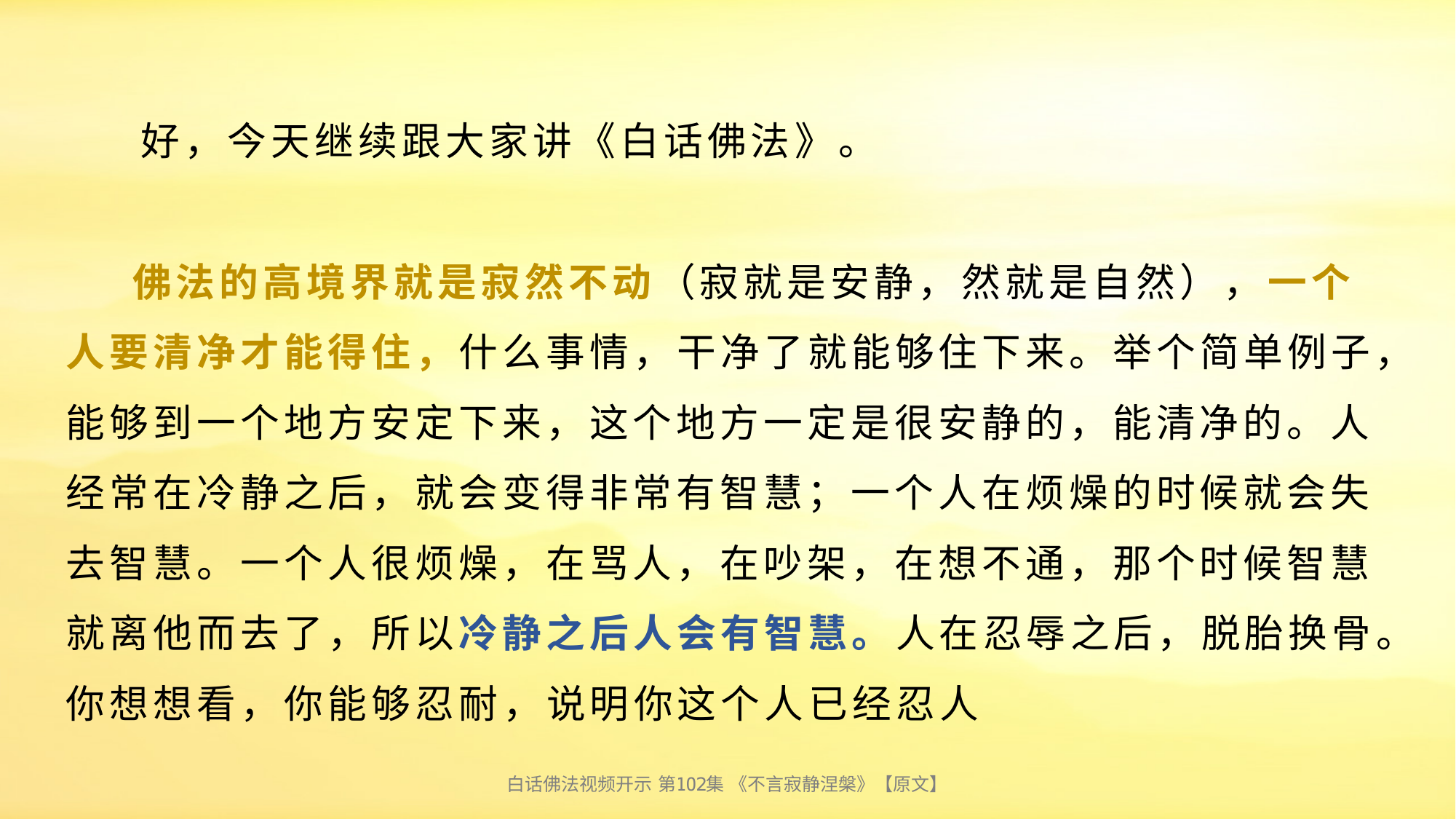

# 好，今天继续跟大家讲《白话佛法》。 佛法的高境界就是寂然不动（寂就是安静，然就是自然），一个人要清净才能得住，什么事情，干净了就能够住下来。举个简单例子，能够到一个地方安定下来，这个地方一定是很安静的，能清净的。人经常在冷静之后，就会变得非常有智慧；一个人在烦燥的时候就会失去智慧。一个人很烦燥，在骂人，在吵架，在想不通，那个时候智慧就离他而去了，所以冷静之后人会有智慧。人在忍辱之后，脱胎换骨。你想想看，你能够忍耐，说明你这个人已经忍人
白话佛法视频开示 第102集 《不言寂静涅槃》【原文】